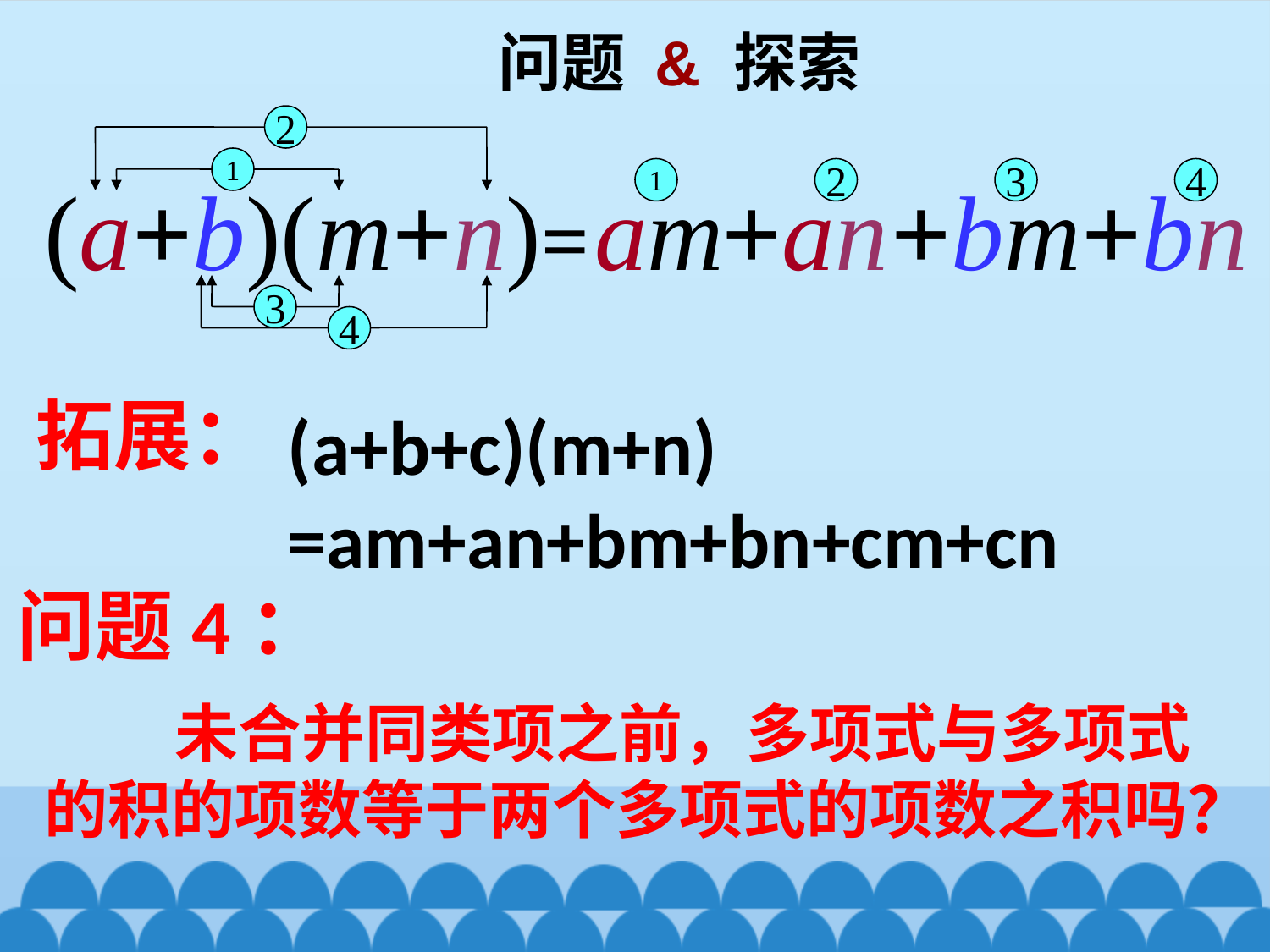

问题 & 探索
2

1

(a+b)(m+n)
am
1
+an
2
+bm
3
+bn
4
=

4

3

拓展：
(a+b+c)(m+n)
=am+an+bm+bn+cm+cn
问题4：
        未合并同类项之前，多项式与多项式的积的项数等于两个多项式的项数之积吗？